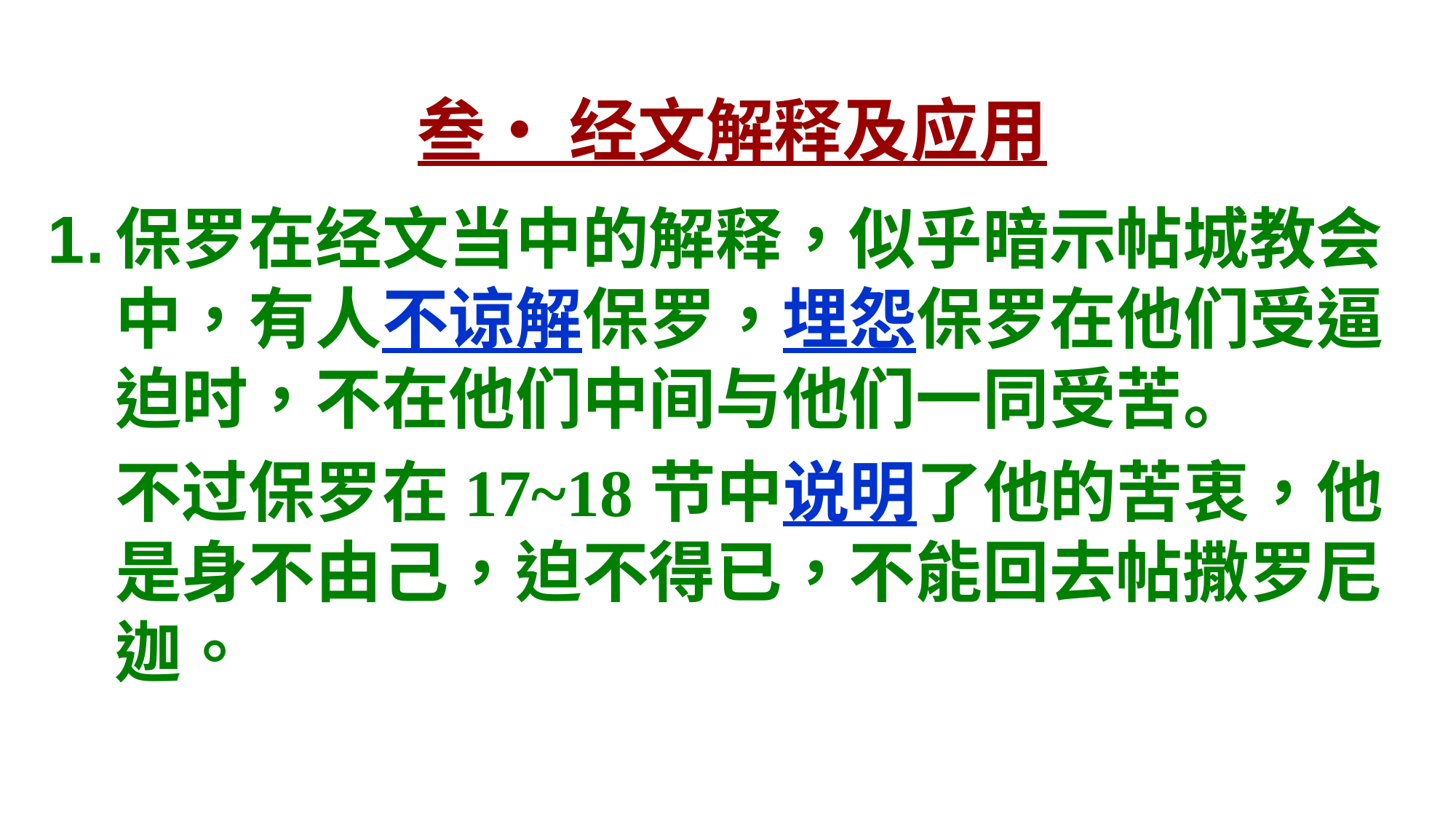

叁‧ 经文解释及应用
保罗在经文当中的解释，似乎暗示帖城教会中，有人不谅解保罗，埋怨保罗在他们受逼迫时，不在他们中间与他们一同受苦。
	不过保罗在17~18节中说明了他的苦衷，他是身不由己，迫不得已，不能回去帖撒罗尼迦。